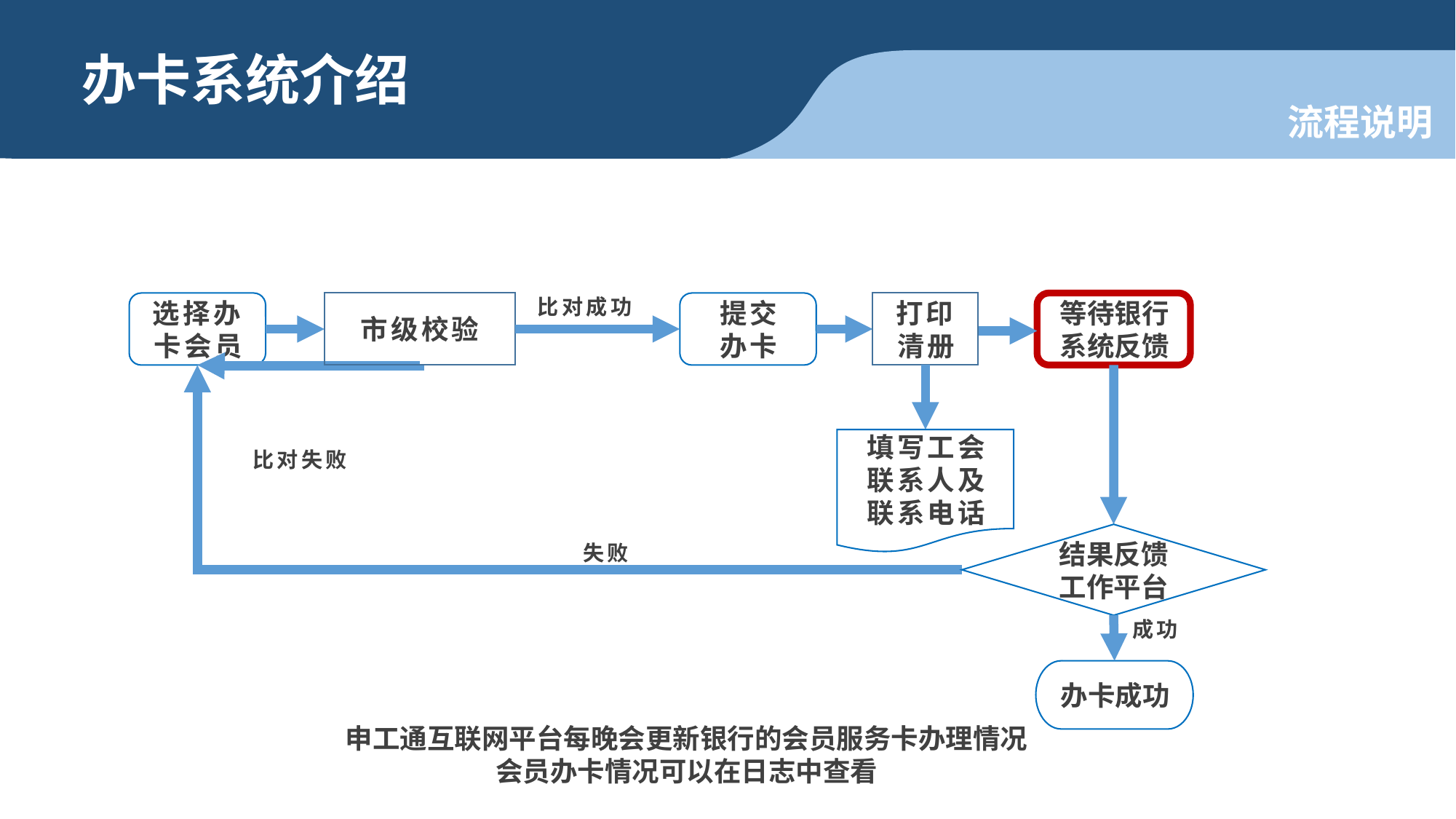

办卡系统介绍

流程说明
选择办卡会员
市级校验
提交
办卡
打印清册
等待银行系统反馈
比对成功
填写工会
联系人及
联系电话
比对失败
结果反馈工作平台
失败
成功
办卡成功
申工通互联网平台每晚会更新银行的会员服务卡办理情况
会员办卡情况可以在日志中查看